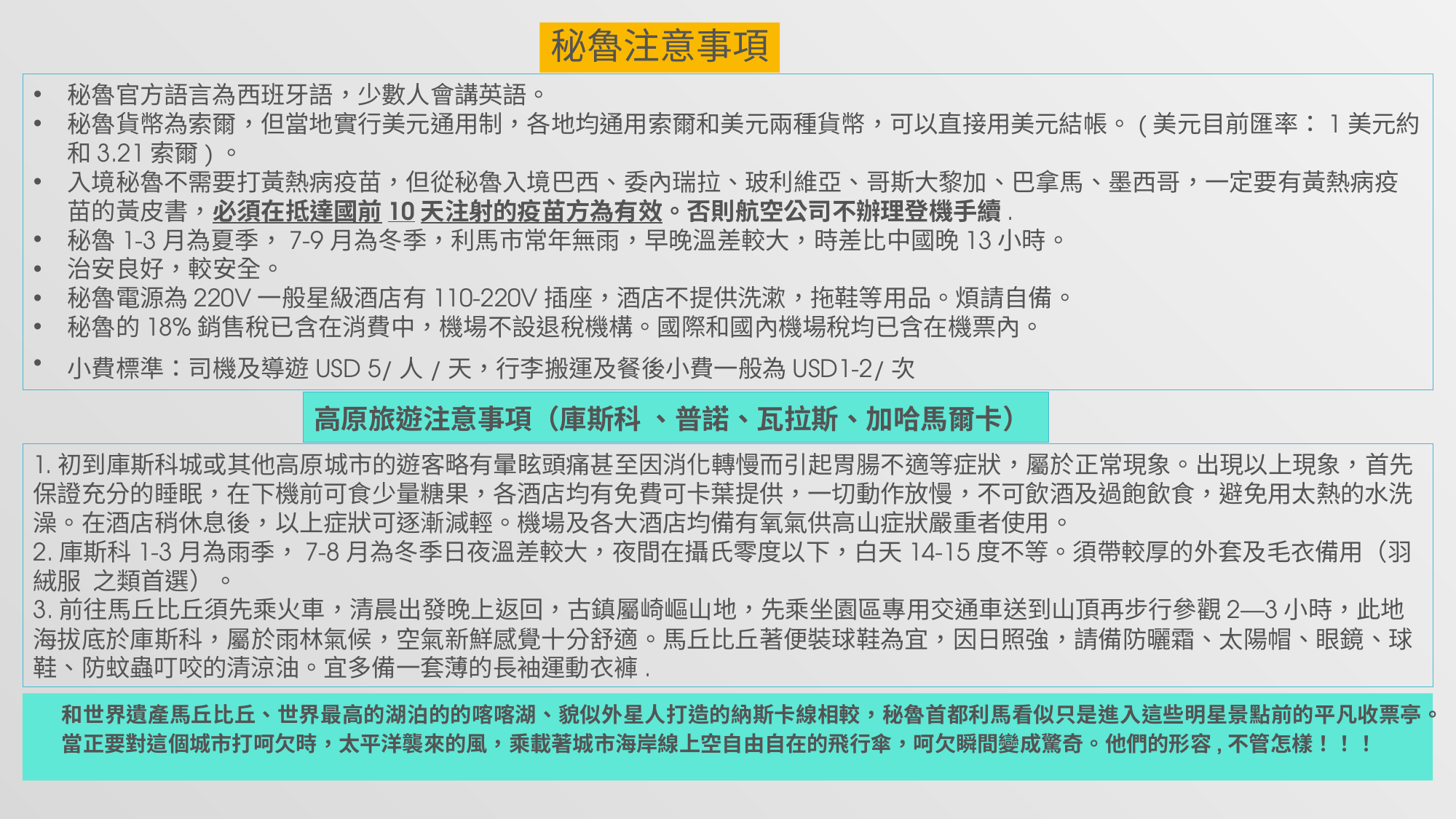

秘魯注意事項
秘魯官方語言為西班牙語，少數人會講英語。
秘魯貨幣為索爾，但當地實行美元通用制，各地均通用索爾和美元兩種貨幣，可以直接用美元結帳。(美元目前匯率：1美元約和3.21索爾)。
入境秘魯不需要打黃熱病疫苗，但從秘魯入境巴西、委內瑞拉、玻利維亞、哥斯大黎加、巴拿馬、墨西哥，一定要有黃熱病疫苗的黃皮書，必須在抵達國前10天注射的疫苗方為有效。否則航空公司不辦理登機手續.
秘魯1-3月為夏季，7-9月為冬季，利馬市常年無雨，早晚溫差較大，時差比中國晚13小時。
治安良好，較安全。
秘魯電源為220V一般星級酒店有110-220V插座，酒店不提供洗漱，拖鞋等用品。煩請自備。
秘魯的18%銷售稅已含在消費中，機場不設退稅機構。國際和國內機場稅均已含在機票內。
小費標準：司機及導遊USD 5/人/天，行李搬運及餐後小費一般為USD1-2/次
高原旅遊注意事項（庫斯科 、普諾、瓦拉斯、加哈馬爾卡）
1.初到庫斯科城或其他高原城市的遊客略有暈眩頭痛甚至因消化轉慢而引起胃腸不適等症狀，屬於正常現象。出現以上現象，首先保證充分的睡眠，在下機前可食少量糖果，各酒店均有免費可卡葉提供，一切動作放慢，不可飲酒及過飽飲食，避免用太熱的水洗澡。在酒店稍休息後，以上症狀可逐漸減輕。機場及各大酒店均備有氧氣供高山症狀嚴重者使用。
2.庫斯科1-3月為雨季，7-8月為冬季日夜溫差較大，夜間在攝氏零度以下，白天14-15度不等。須帶較厚的外套及毛衣備用（羽絨服  之類首選）。
3.前往馬丘比丘須先乘火車，清晨出發晚上返回，古鎮屬崎嶇山地，先乘坐園區專用交通車送到山頂再步行參觀2—3小時，此地海拔底於庫斯科，屬於雨林氣候，空氣新鮮感覺十分舒適。馬丘比丘著便裝球鞋為宜，因日照強，請備防曬霜、太陽帽、眼鏡、球鞋、防蚊蟲叮咬的清涼油。宜多備一套薄的長袖運動衣褲.
和世界遺產馬丘比丘、世界最高的湖泊的的喀喀湖、貌似外星人打造的納斯卡線相較，秘魯首都利馬看似只是進入這些明星景點前的平凡收票亭。當正要對這個城市打呵欠時，太平洋襲來的風，乘載著城市海岸線上空自由自在的飛行傘，呵欠瞬間變成驚奇。他們的形容,不管怎樣！！！